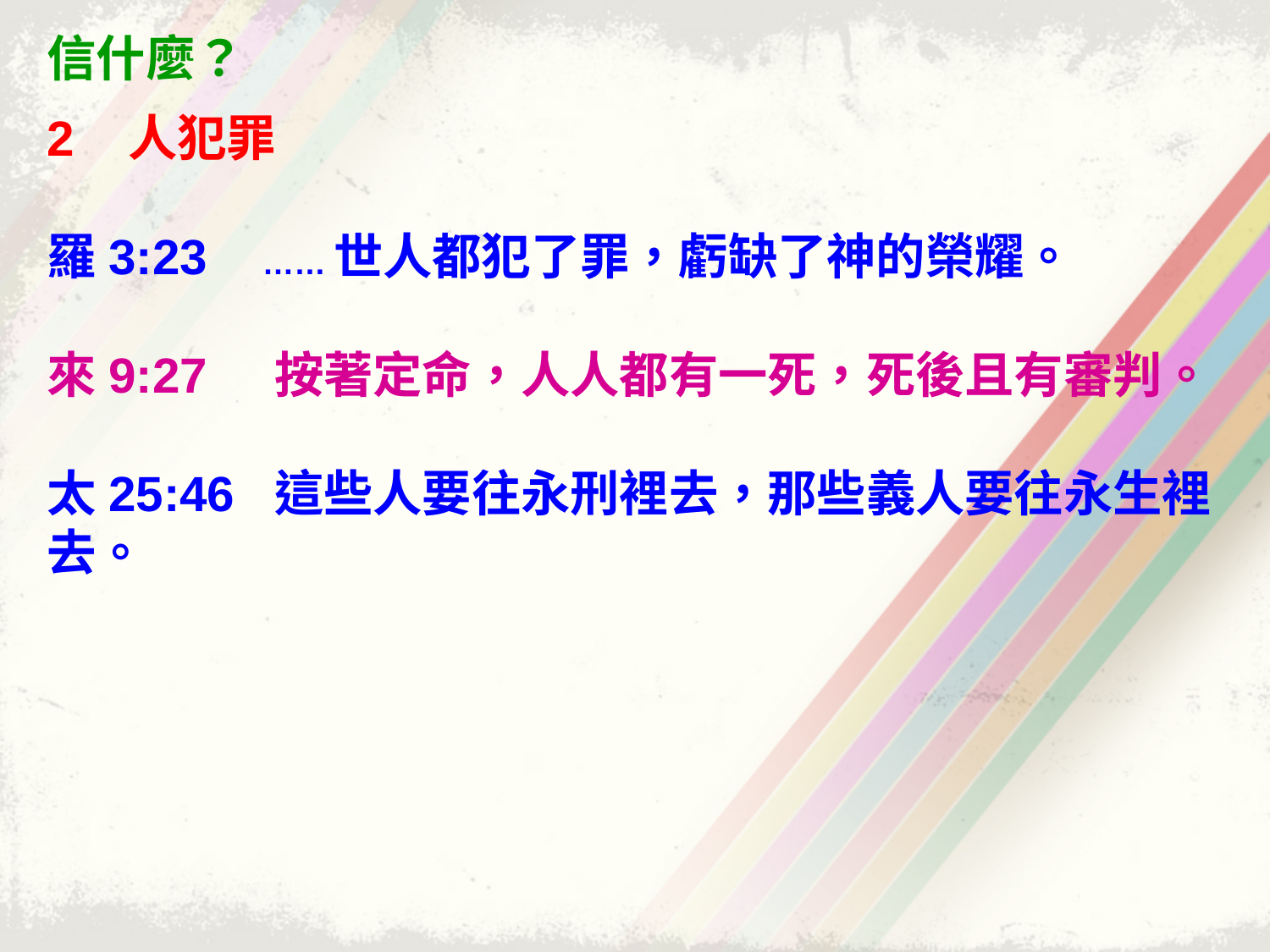

信什麼？
2   人犯罪

羅3:23    ……世人都犯了罪，虧缺了神的榮耀。

來9:27    按著定命，人人都有一死，死後且有審判。

太25:46  這些人要往永刑裡去，那些義人要往永生裡去。